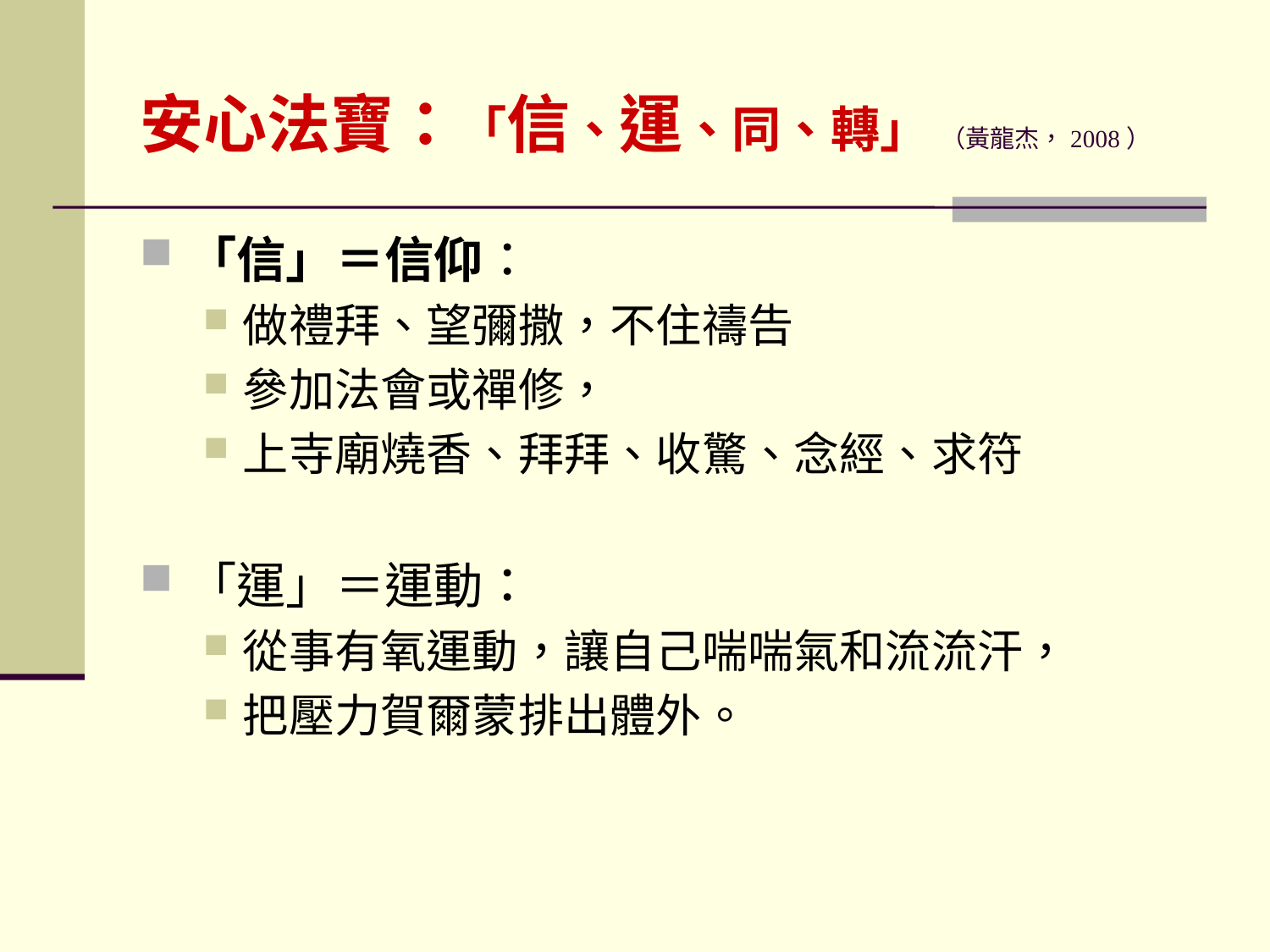

# 安心法寶：「信、運、同、轉」 （黃龍杰，2008）
「信」＝信仰：
做禮拜、望彌撒，不住禱告
參加法會或禪修，
上寺廟燒香、拜拜、收驚、念經、求符

「運」＝運動：
從事有氧運動，讓自己喘喘氣和流流汗，
把壓力賀爾蒙排出體外。